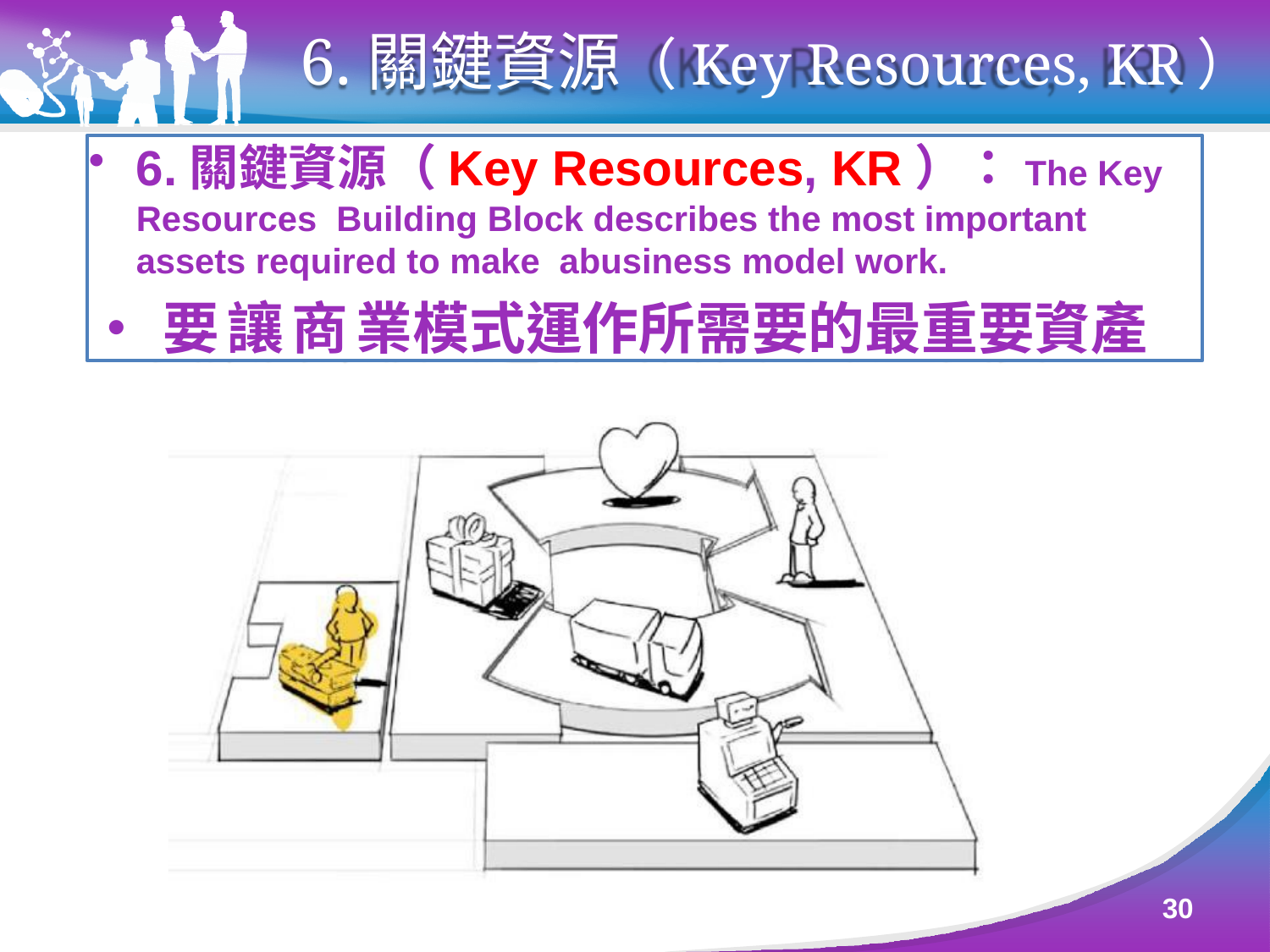

# 6.關鍵資源（Key Resources, KR）

6.關鍵資源（Key Resources, KR）：The Key Resources  Building Block describes the most important assets required to make  abusiness model work.
•要讓商業模式運作所需要的最重要資產

30